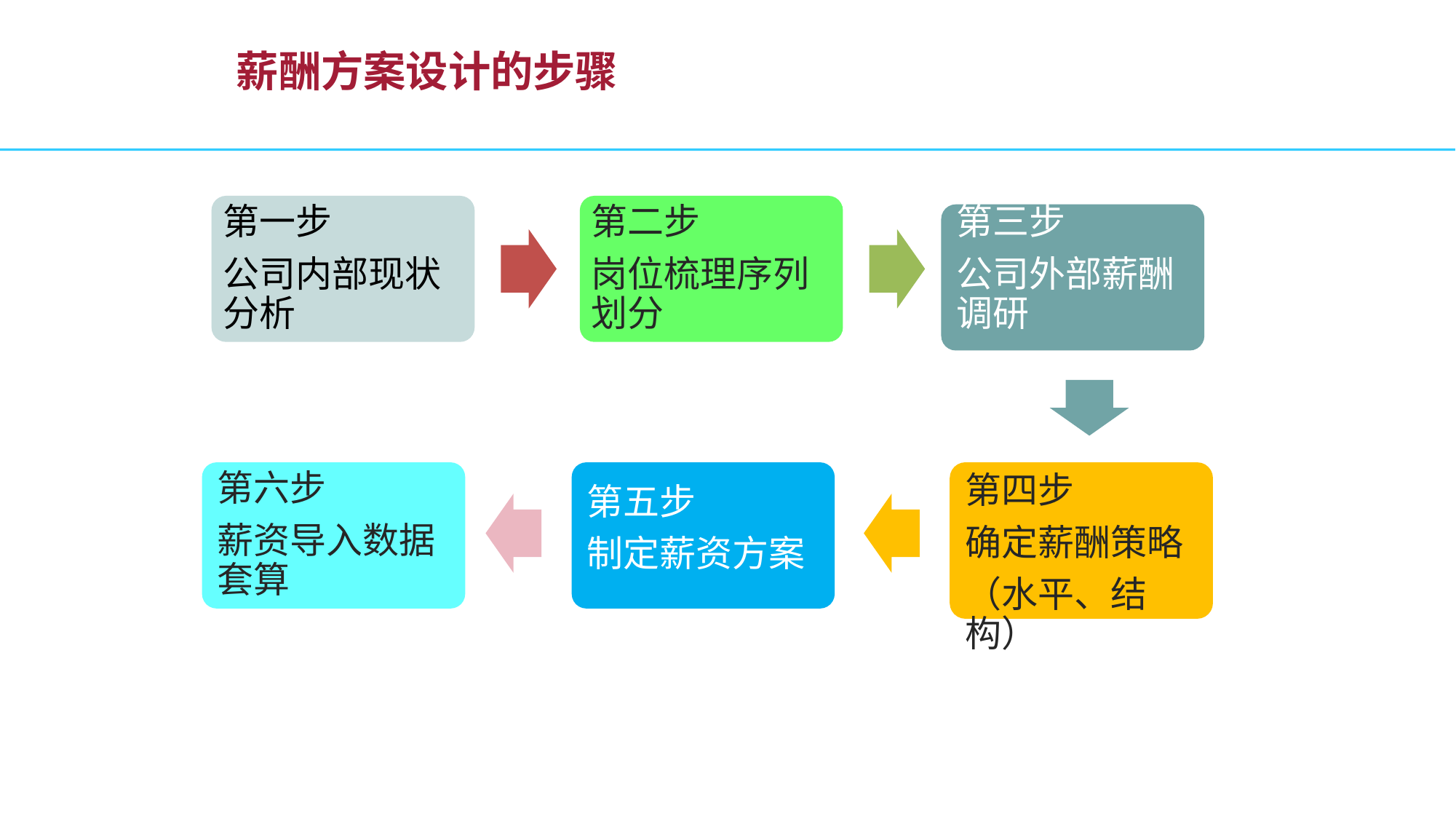

# 薪酬方案设计的步骤

第一步
公司内部现状分析
第二步
岗位梳理序列划分

第三步
公司外部薪酬调研

第六步
薪资导入数据套算

第五步
制定薪资方案

第四步
确定薪酬策略
（水平、结构）